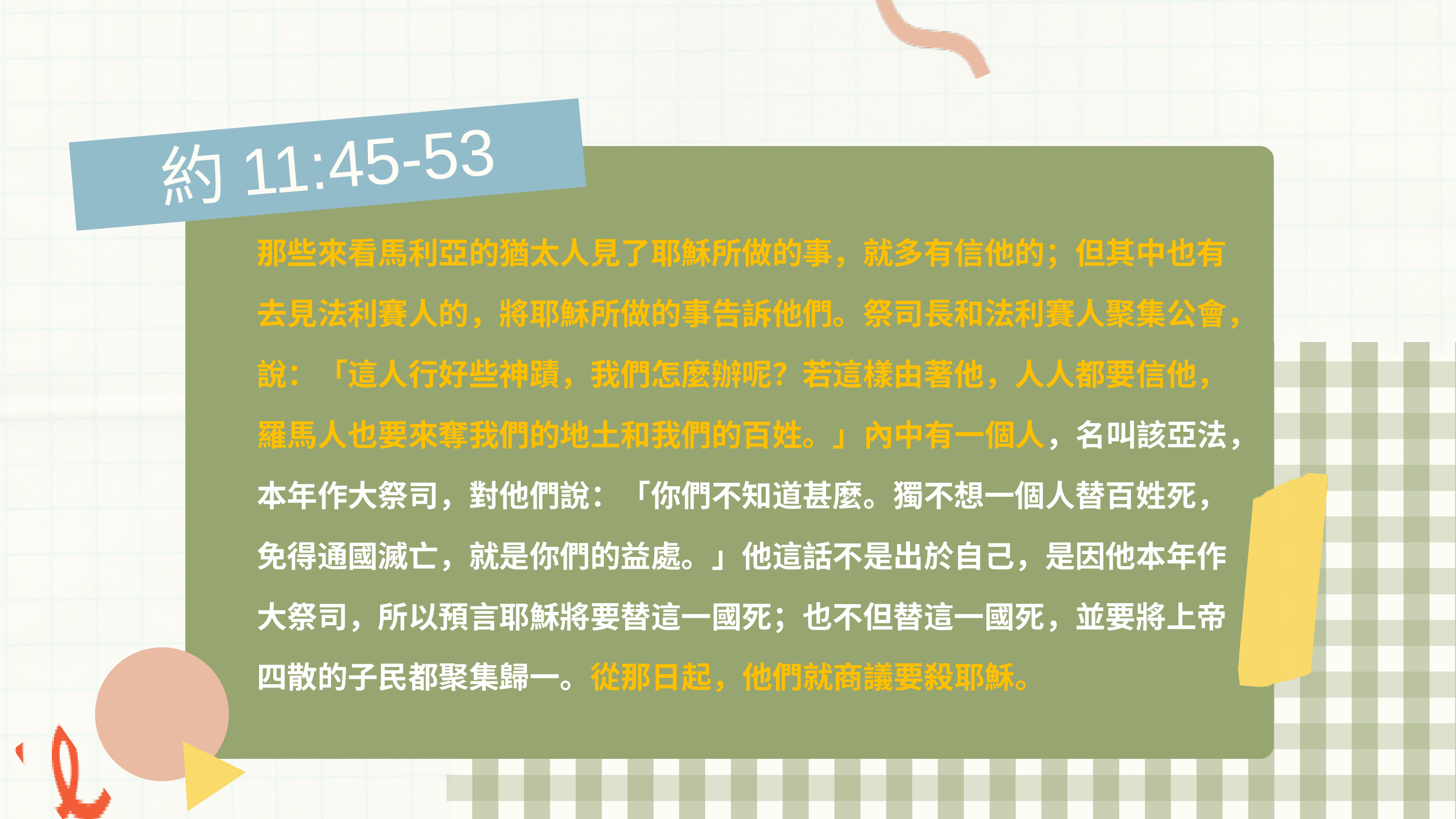

約11:45-53

那些來看馬利亞的猶太人見了耶穌所做的事，就多有信他的；但其中也有去見法利賽人的，將耶穌所做的事告訴他們。祭司長和法利賽人聚集公會，說：「這人行好些神蹟，我們怎麼辦呢？若這樣由著他，人人都要信他，羅馬人也要來奪我們的地土和我們的百姓。」內中有一個人，名叫該亞法，本年作大祭司，對他們說：「你們不知道甚麼。獨不想一個人替百姓死，免得通國滅亡，就是你們的益處。」他這話不是出於自己，是因他本年作大祭司，所以預言耶穌將要替這一國死；也不但替這一國死，並要將上帝四散的子民都聚集歸一。從那日起，他們就商議要殺耶穌。